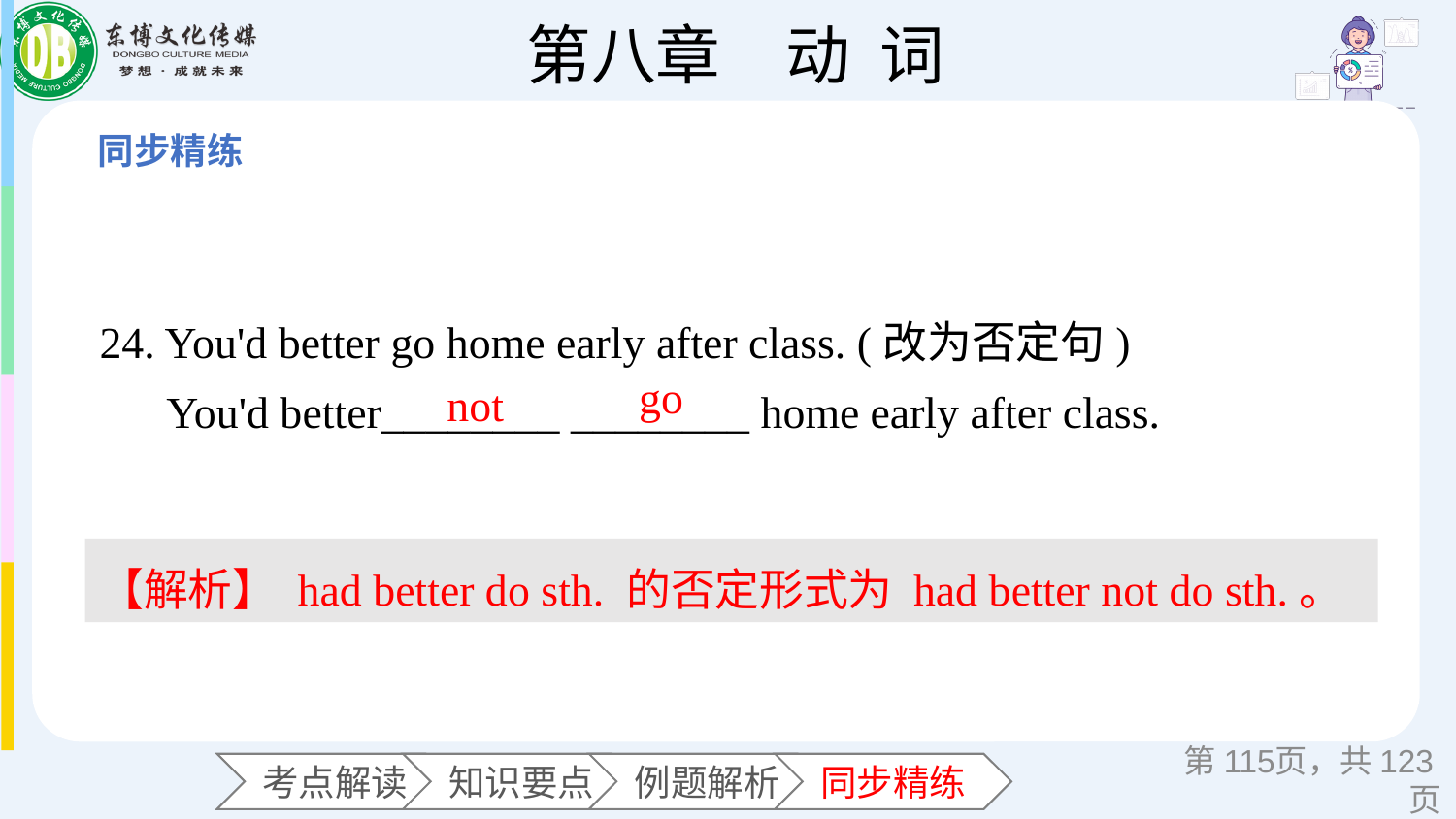

24. You'd better go home early after class. (改为否定句)
      You'd better________ ________ home early after class.
go
not
【解析】 had better do sth. 的否定形式为 had better not do sth.。
第115页，共123页